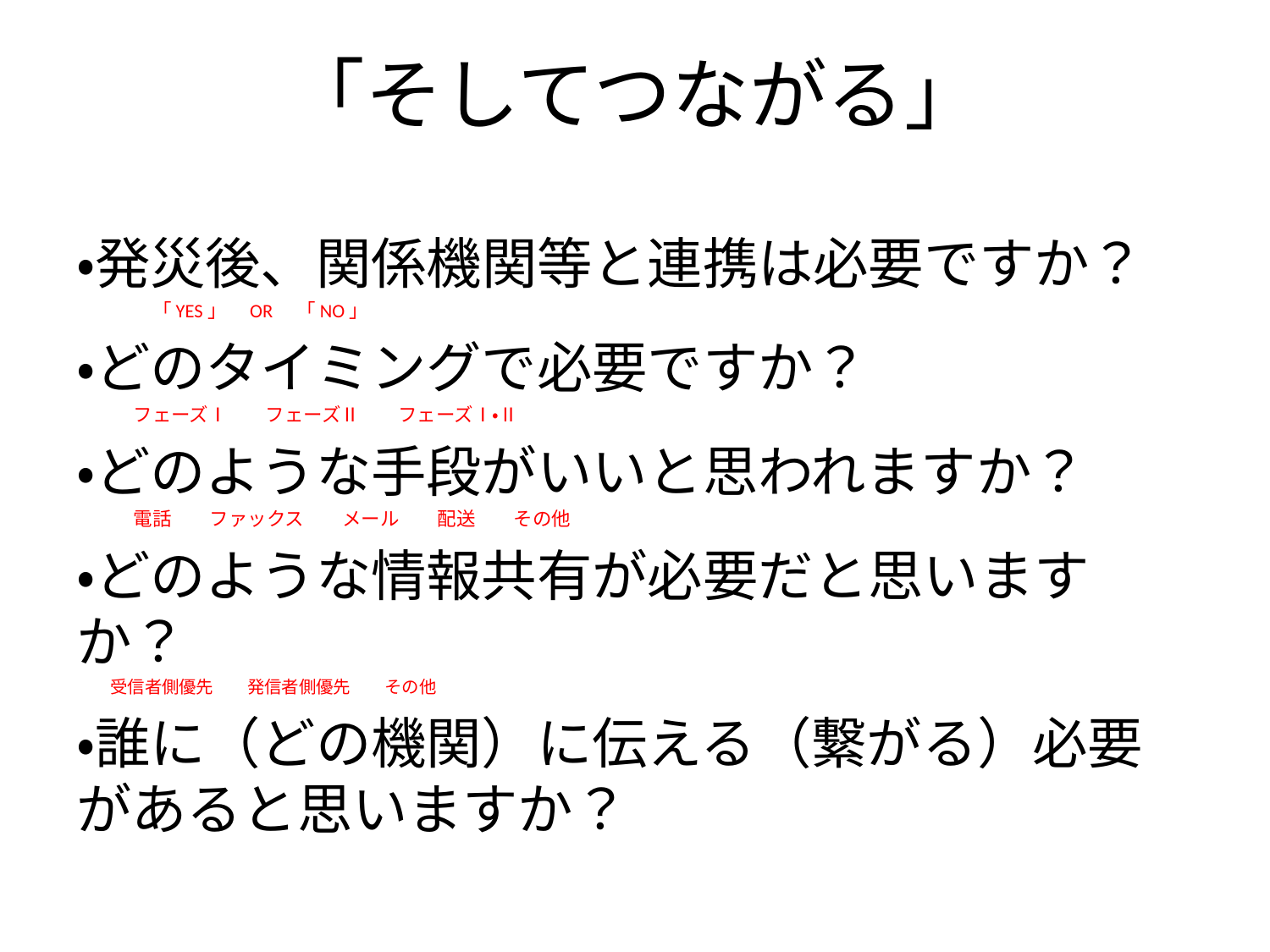

# 「そしてつながる」
・発災後、関係機関等と連携は必要ですか？
　　　　「YES」　OR　「NO」
・どのタイミングで必要ですか？
　　　フェーズⅠ　　フェーズⅡ　　フェーズⅠ・Ⅱ
・どのような手段がいいと思われますか？
　　　電話　　ファックス　　メール　　配送　　その他
・どのような情報共有が必要だと思いますか？
　　受信者側優先　　発信者側優先　　その他
・誰に（どの機関）に伝える（繋がる）必要があると思いますか？